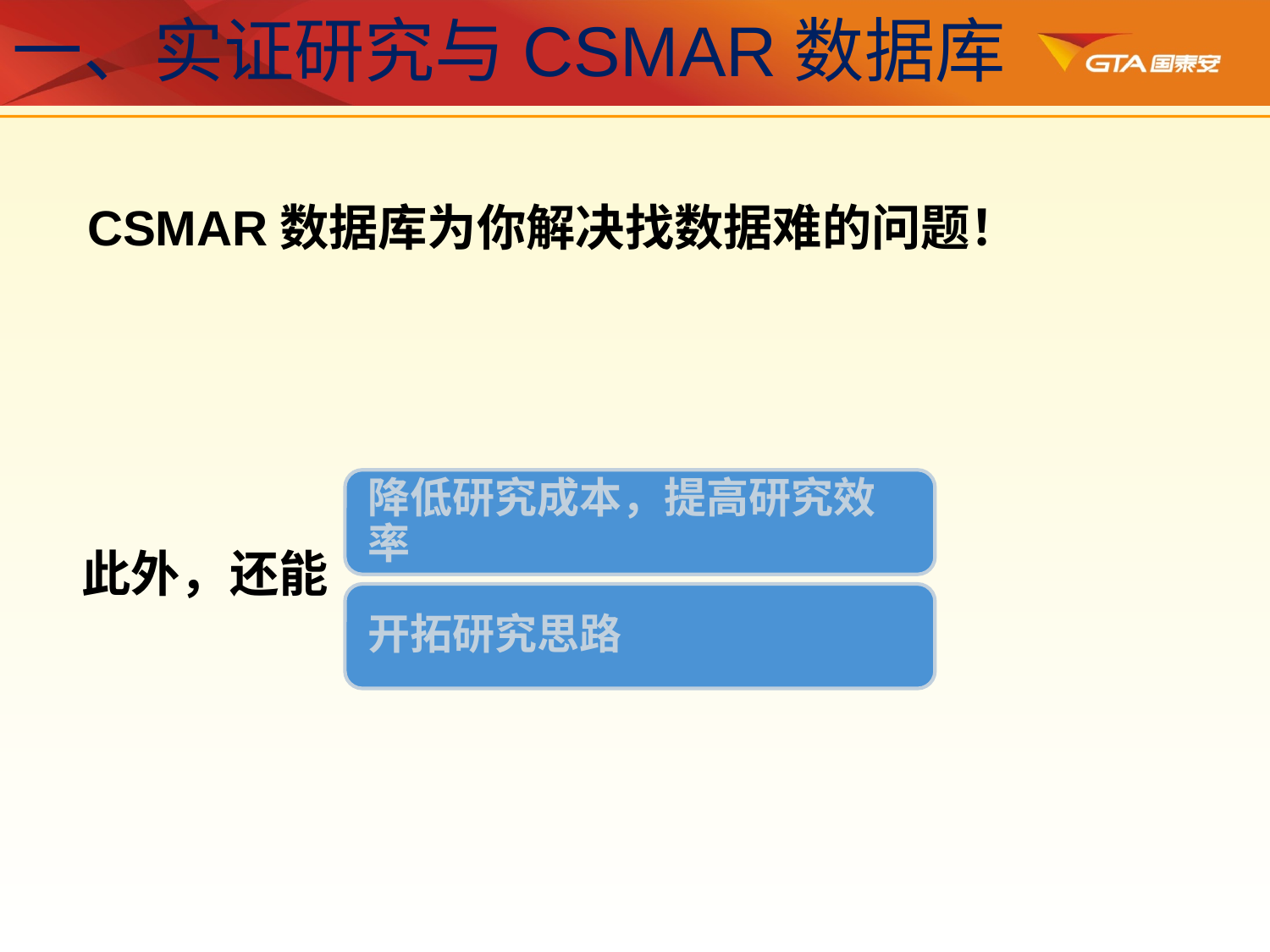

一、实证研究与CSMAR数据库
CSMAR数据库为你解决找数据难的问题！
降低研究成本，提高研究效率
开拓研究思路
此外，还能